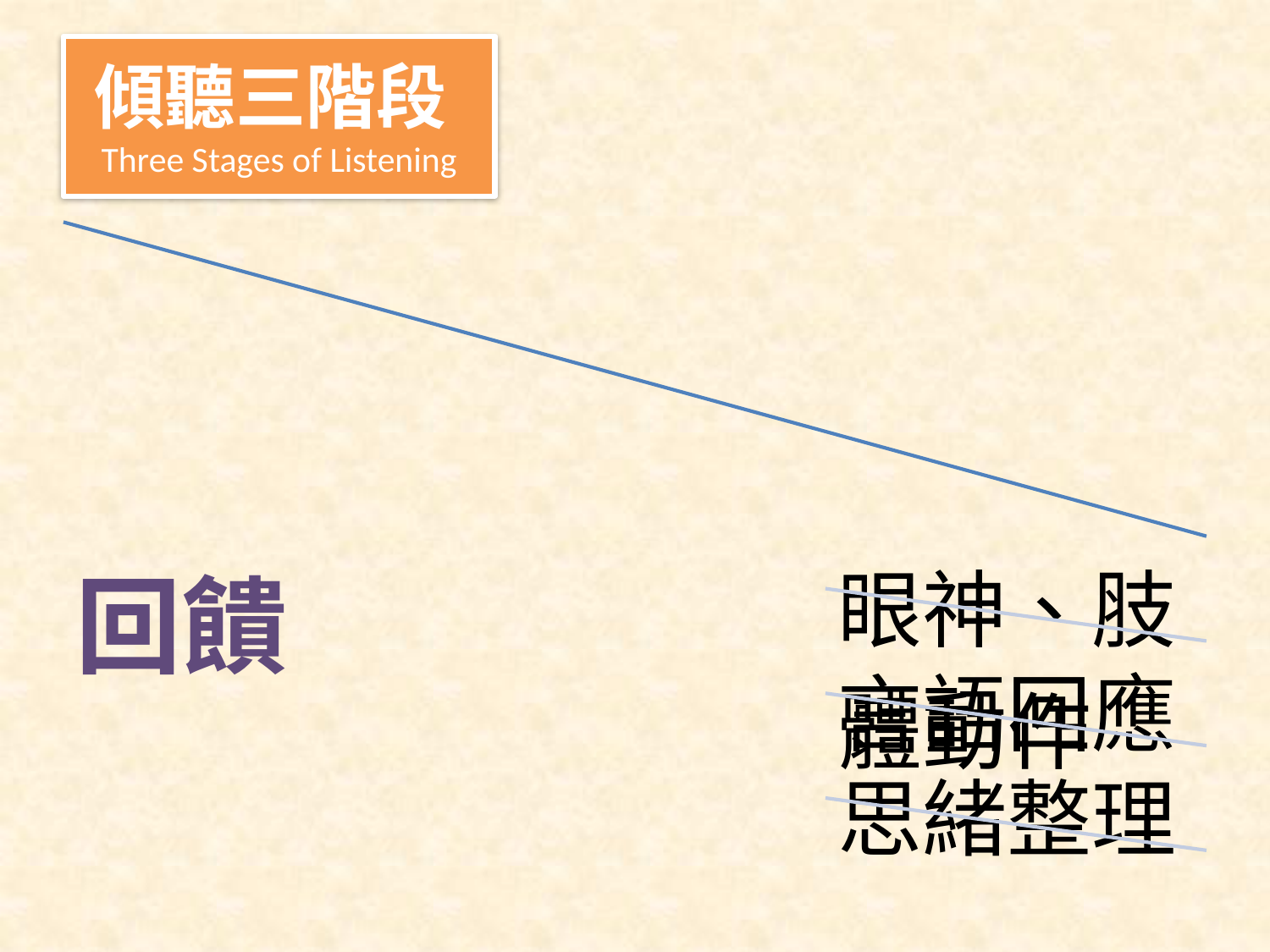

傾聽三階段Three Stages of Listening
#
回饋
言語回應
思緒整理